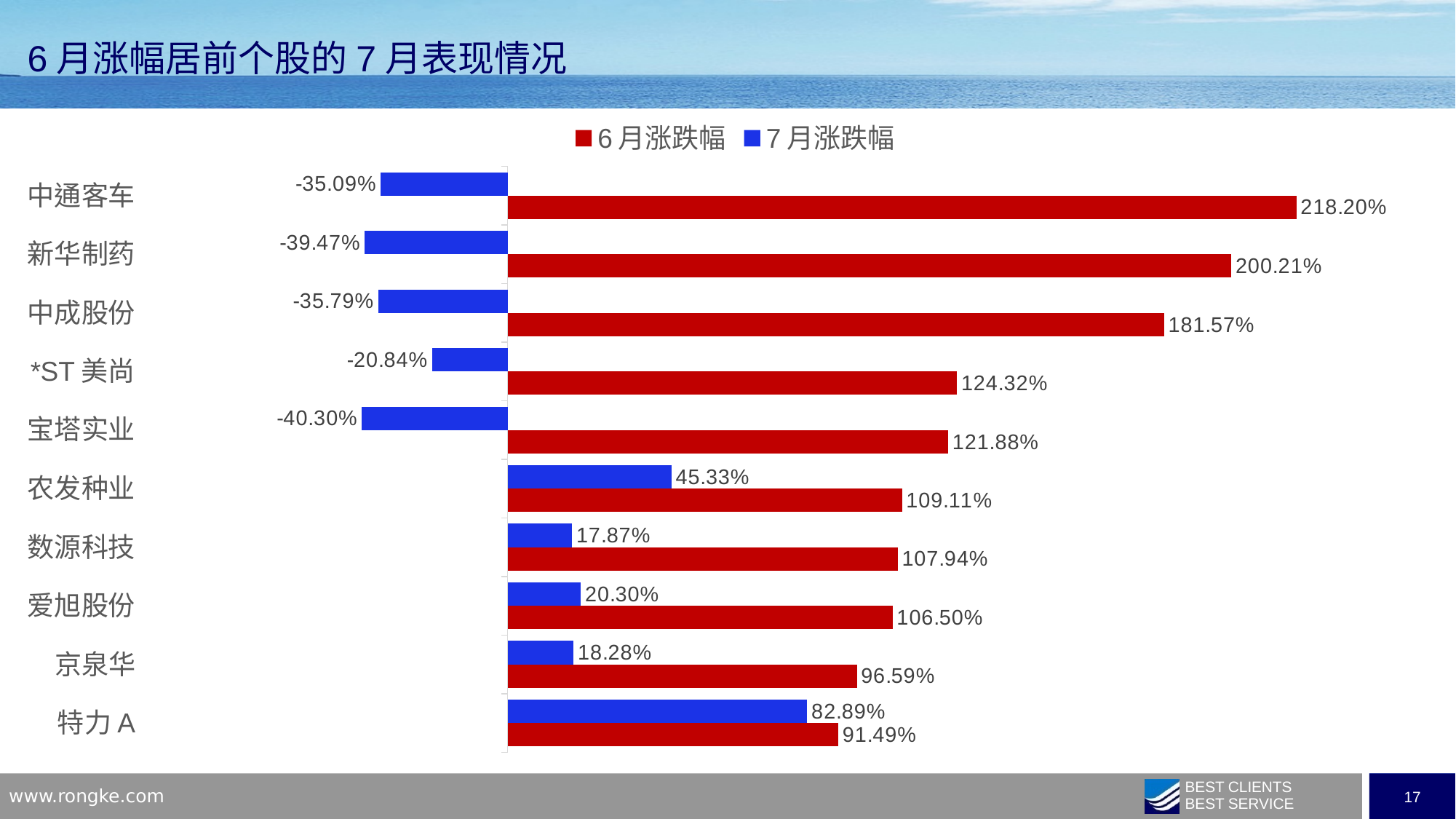

6月涨幅居前个股的7月表现情况

### Chart

| Category | 7月涨跌幅 | 6月涨跌幅 |
|---|---|---|
| 中通客车 | -0.35090000000000005 | 2.182004 |
| 新华制药 | -0.394731 | 2.002063 |
| 中成股份 | -0.357942 | 1.8157480000000001 |
| *ST美尚 | -0.208397 | 1.2431510000000001 |
| 宝塔实业 | -0.402969 | 1.2188240000000001 |
| 农发种业 | 0.453333 | 1.091078 |
| 数源科技 | 0.178689 | 1.079412 |
| 爱旭股份 | 0.203046 | 1.0649899999999999 |
| 京泉华 | 0.182843 | 0.965946 |
| 特力A | 0.8288890000000001 | 0.914894 |